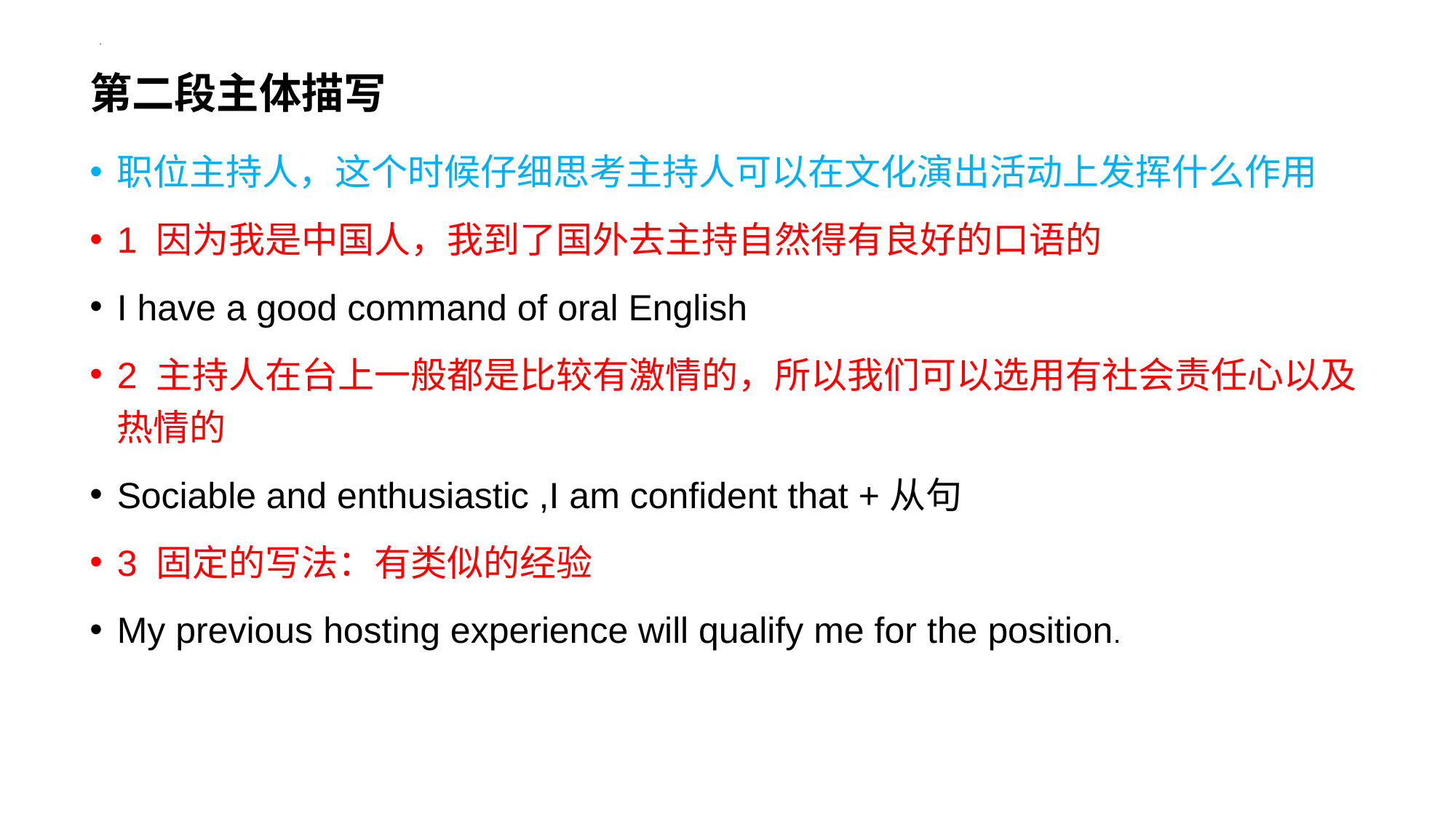

# 第二段主体描写
职位主持人，这个时候仔细思考主持人可以在文化演出活动上发挥什么作用
1 因为我是中国人，我到了国外去主持自然得有良好的口语的
I have a good command of oral English
2 主持人在台上一般都是比较有激情的，所以我们可以选用有社会责任心以及热情的
Sociable and enthusiastic ,I am confident that +从句
3 固定的写法：有类似的经验
My previous hosting experience will qualify me for the position.